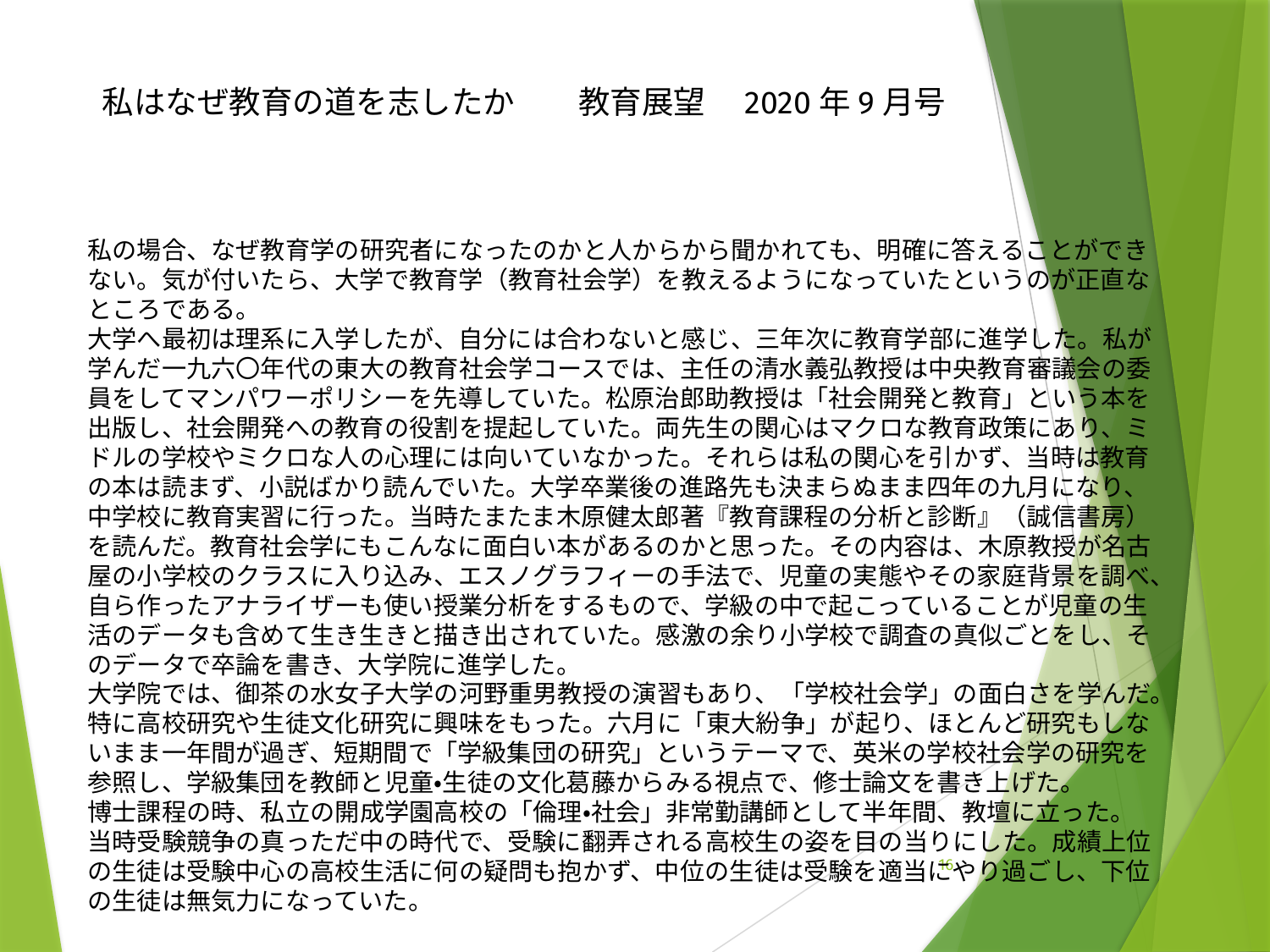

私はなぜ教育の道を志したか　　教育展望　2020年9月号

私の場合、なぜ教育学の研究者になったのかと人からから聞かれても、明確に答えることができない。気が付いたら、大学で教育学（教育社会学）を教えるようになっていたというのが正直なところである。
大学へ最初は理系に入学したが、自分には合わないと感じ、三年次に教育学部に進学した。私が学んだ一九六〇年代の東大の教育社会学コースでは、主任の清水義弘教授は中央教育審議会の委員をしてマンパワーポリシーを先導していた。松原治郎助教授は「社会開発と教育」という本を出版し、社会開発への教育の役割を提起していた。両先生の関心はマクロな教育政策にあり、ミドルの学校やミクロな人の心理には向いていなかった。それらは私の関心を引かず、当時は教育の本は読まず、小説ばかり読んでいた。大学卒業後の進路先も決まらぬまま四年の九月になり、中学校に教育実習に行った。当時たまたま木原健太郎著『教育課程の分析と診断』（誠信書房）を読んだ。教育社会学にもこんなに面白い本があるのかと思った。その内容は、木原教授が名古屋の小学校のクラスに入り込み、エスノグラフィーの手法で、児童の実態やその家庭背景を調べ、自ら作ったアナライザーも使い授業分析をするもので、学級の中で起こっていることが児童の生活のデータも含めて生き生きと描き出されていた。感激の余り小学校で調査の真似ごとをし、そのデータで卒論を書き、大学院に進学した。
大学院では、御茶の水女子大学の河野重男教授の演習もあり、「学校社会学」の面白さを学んだ。特に高校研究や生徒文化研究に興味をもった。六月に「東大紛争」が起り、ほとんど研究もしないまま一年間が過ぎ、短期間で「学級集団の研究」というテーマで、英米の学校社会学の研究を参照し、学級集団を教師と児童・生徒の文化葛藤からみる視点で、修士論文を書き上げた。
博士課程の時、私立の開成学園高校の「倫理・社会」非常勤講師として半年間、教壇に立った。当時受験競争の真っただ中の時代で、受験に翻弄される高校生の姿を目の当りにした。成績上位の生徒は受験中心の高校生活に何の疑問も抱かず、中位の生徒は受験を適当にやり過ごし、下位の生徒は無気力になっていた。

16